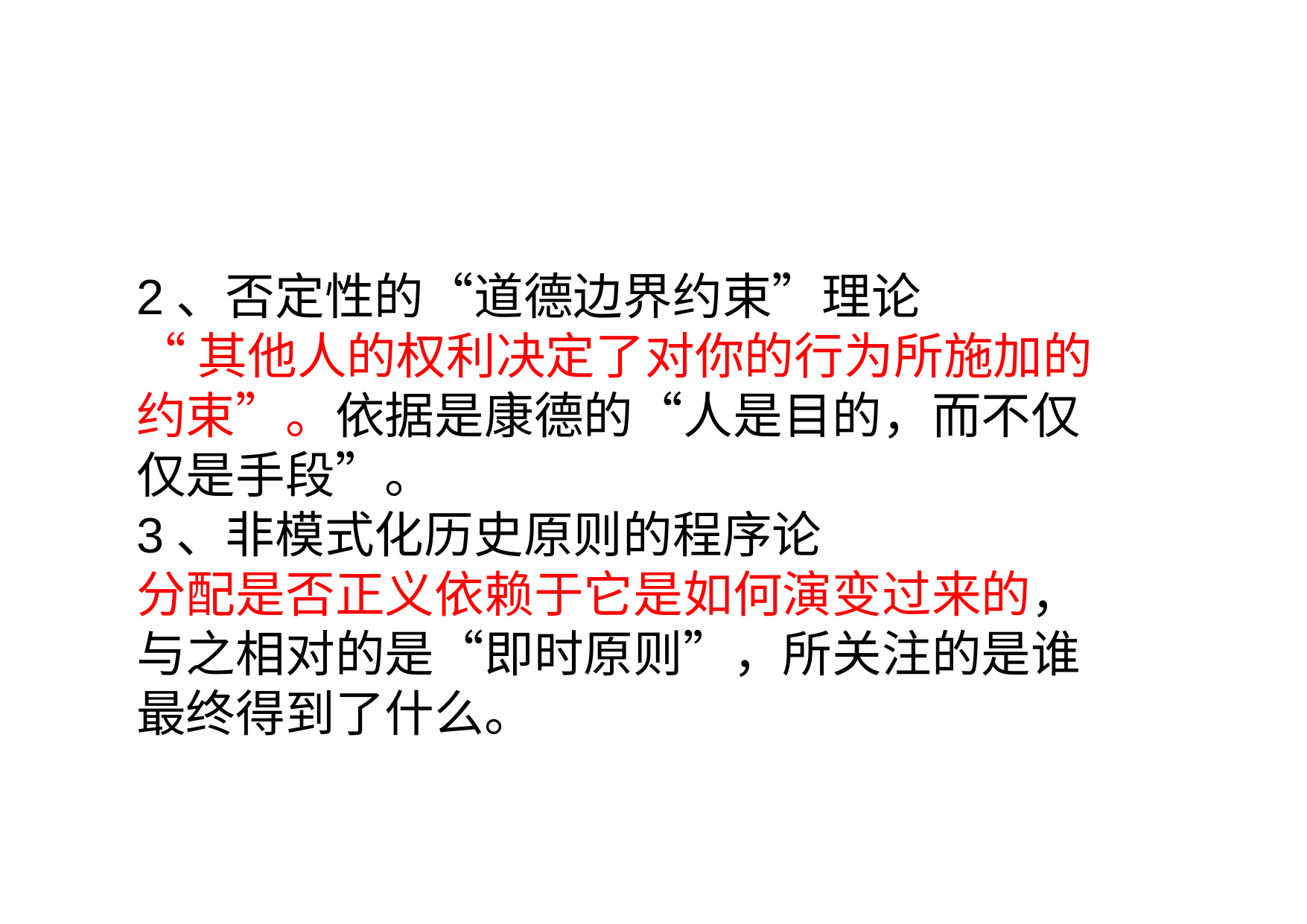

2、否定性的“道德边界约束”理论
“其他人的权利决定了对你的行为所施加的约束”。依据是康德的“人是目的，而不仅仅是手段”。
3、非模式化历史原则的程序论
分配是否正义依赖于它是如何演变过来的，与之相对的是“即时原则”，所关注的是谁最终得到了什么。